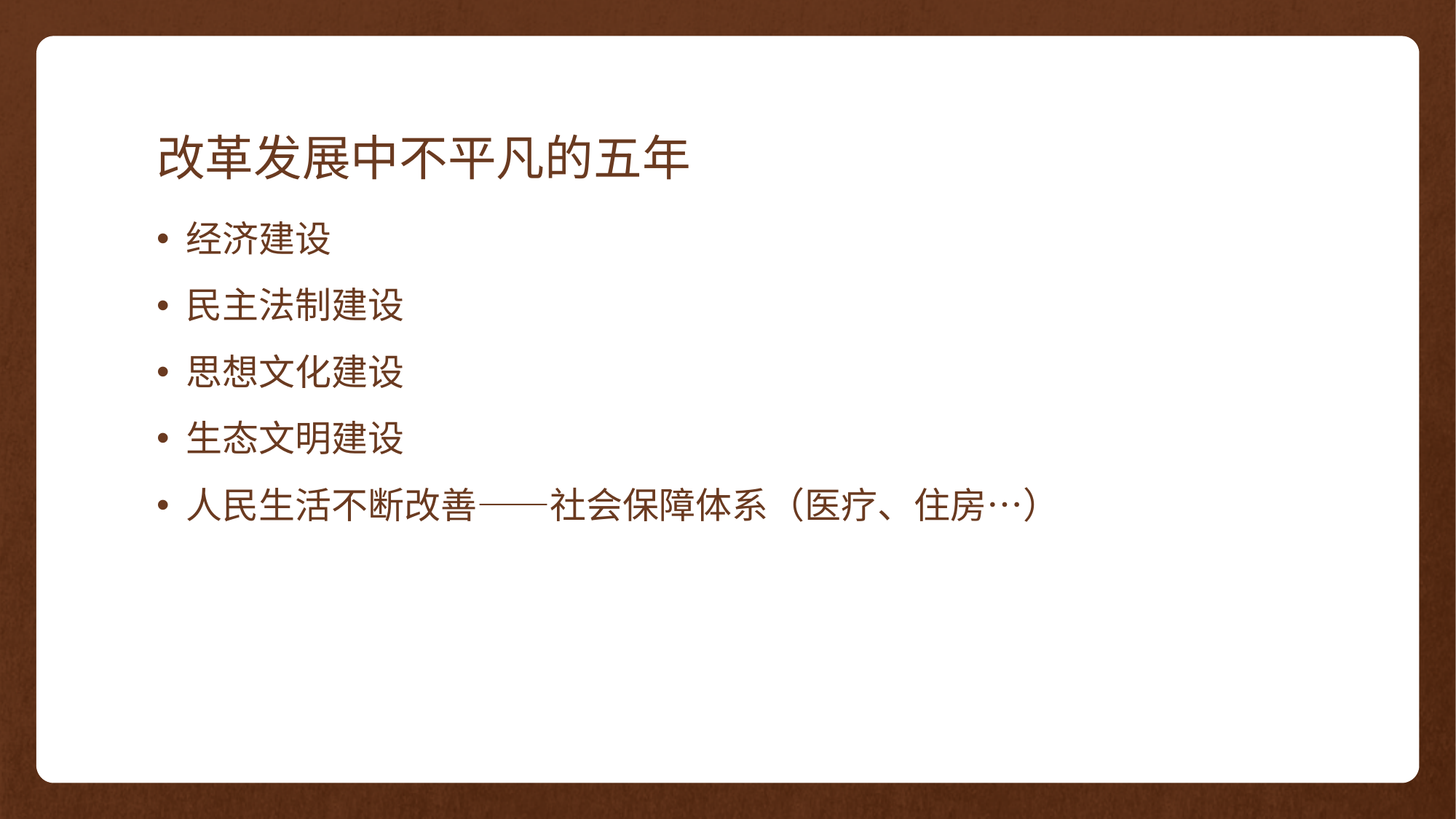

# 改革发展中不平凡的五年
经济建设
民主法制建设
思想文化建设
生态文明建设
人民生活不断改善——社会保障体系（医疗、住房…）